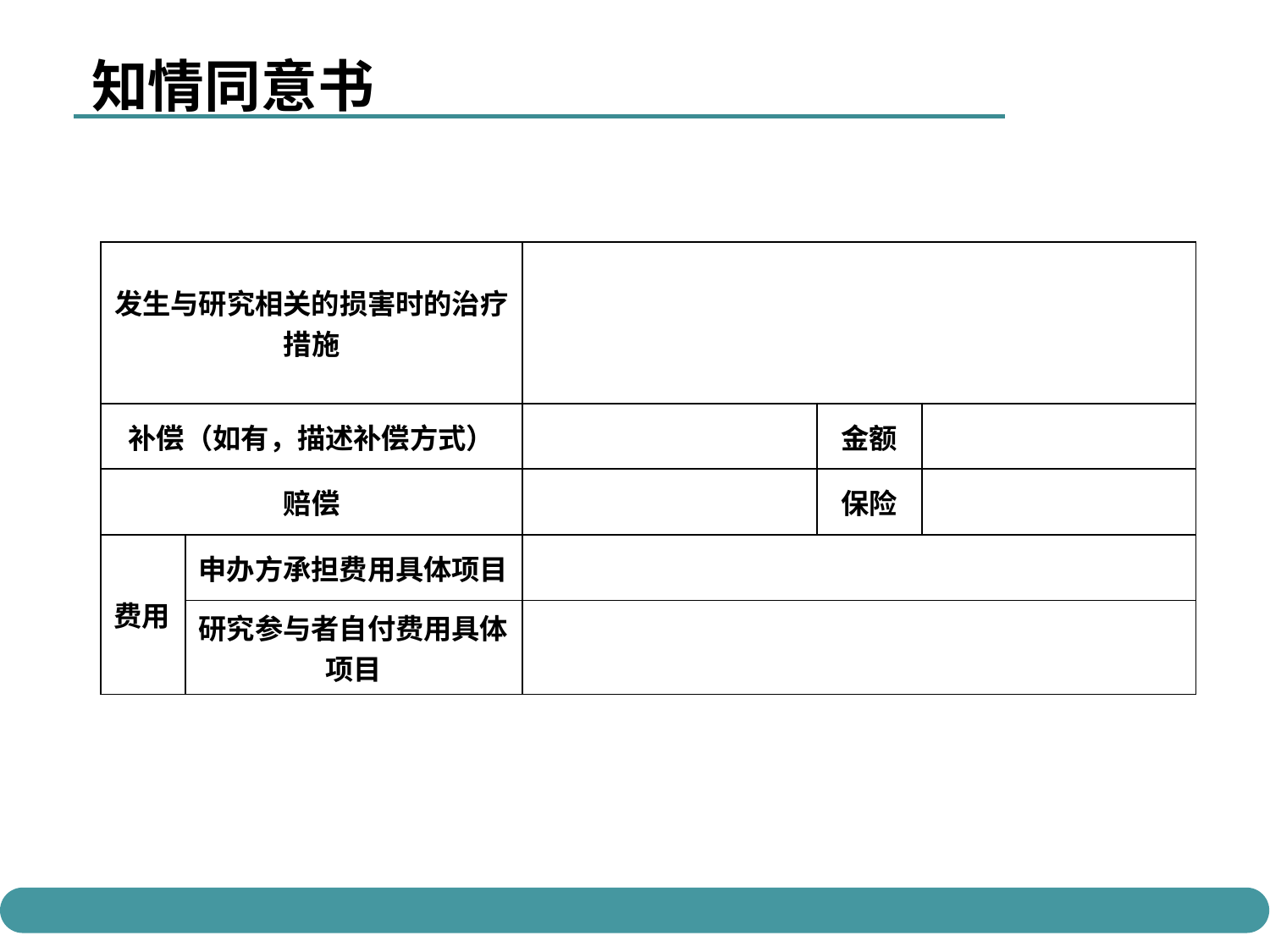

知情同意书
|  |  |  |  |  |
| --- | --- | --- | --- | --- |
| 发生与研究相关的损害时的治疗措施 |  |  |  |  |
| 补偿（如有，描述补偿方式） |  |  | 金额 |  |
| 赔偿 |  |  | 保险 |  |
| 费用 | 申办方承担费用具体项目 |  |  |  |
|  | 研究参与者自付费用具体项目 |  |  |  |

11